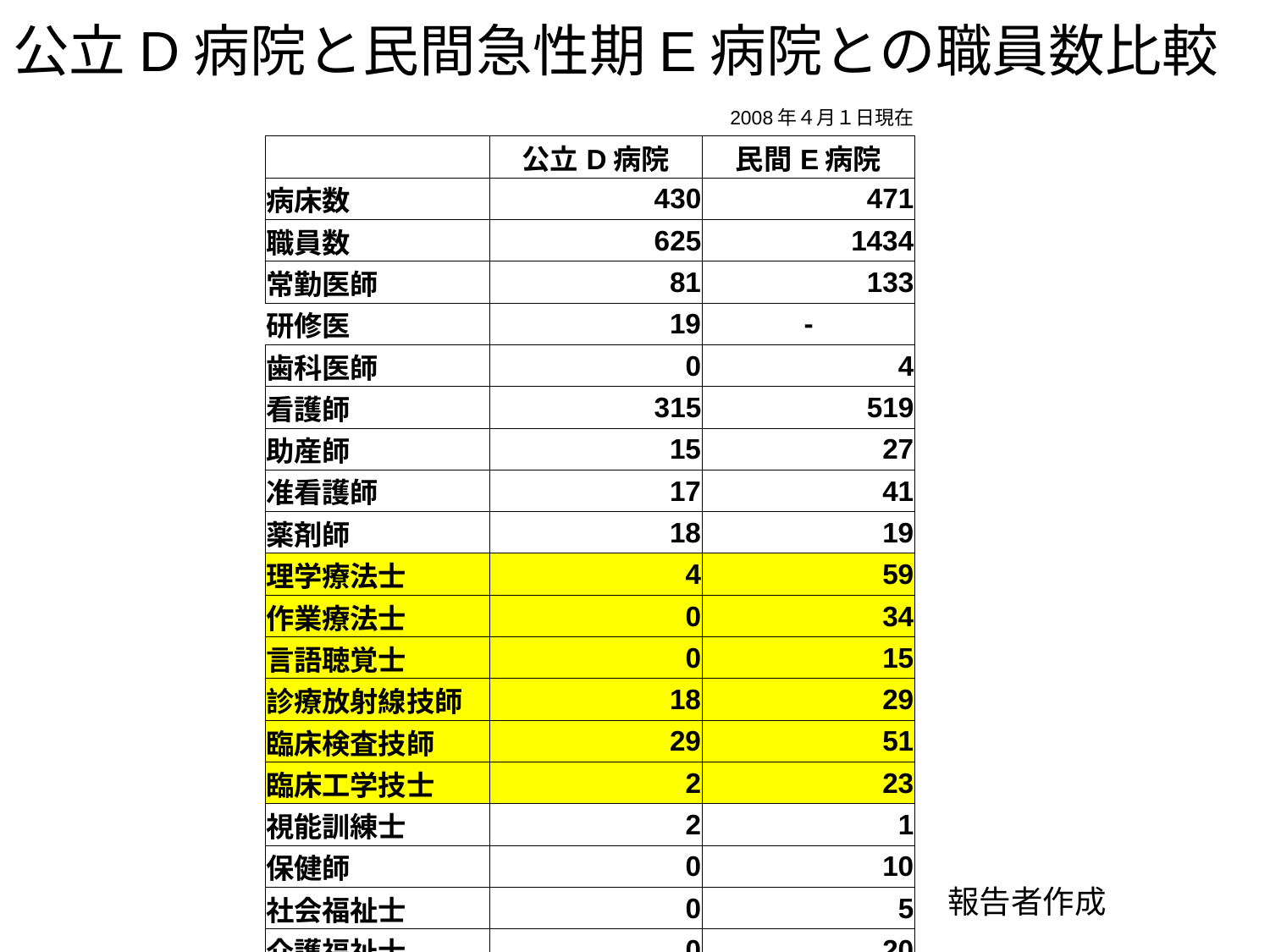

# 公立D病院と民間急性期E病院との職員数比較
|  |  | 2008年４月１日現在 |
| --- | --- | --- |
|  | 公立D病院 | 民間E病院 |
| 病床数 | 430 | 471 |
| 職員数 | 625 | 1434 |
| 常勤医師 | 81 | 133 |
| 研修医 | 19 | - |
| 歯科医師 | 0 | 4 |
| 看護師 | 315 | 519 |
| 助産師 | 15 | 27 |
| 准看護師 | 17 | 41 |
| 薬剤師 | 18 | 19 |
| 理学療法士 | 4 | 59 |
| 作業療法士 | 0 | 34 |
| 言語聴覚士 | 0 | 15 |
| 診療放射線技師 | 18 | 29 |
| 臨床検査技師 | 29 | 51 |
| 臨床工学技士 | 2 | 23 |
| 視能訓練士 | 2 | 1 |
| 保健師 | 0 | 10 |
| 社会福祉士 | 0 | 5 |
| 介護福祉士 | 0 | 20 |
| 管理栄養士 | 4 | 7 |
| 歯科衛生士 | 0 | 4 |
| 医療心理士 | 0 | 4 |
報告者作成